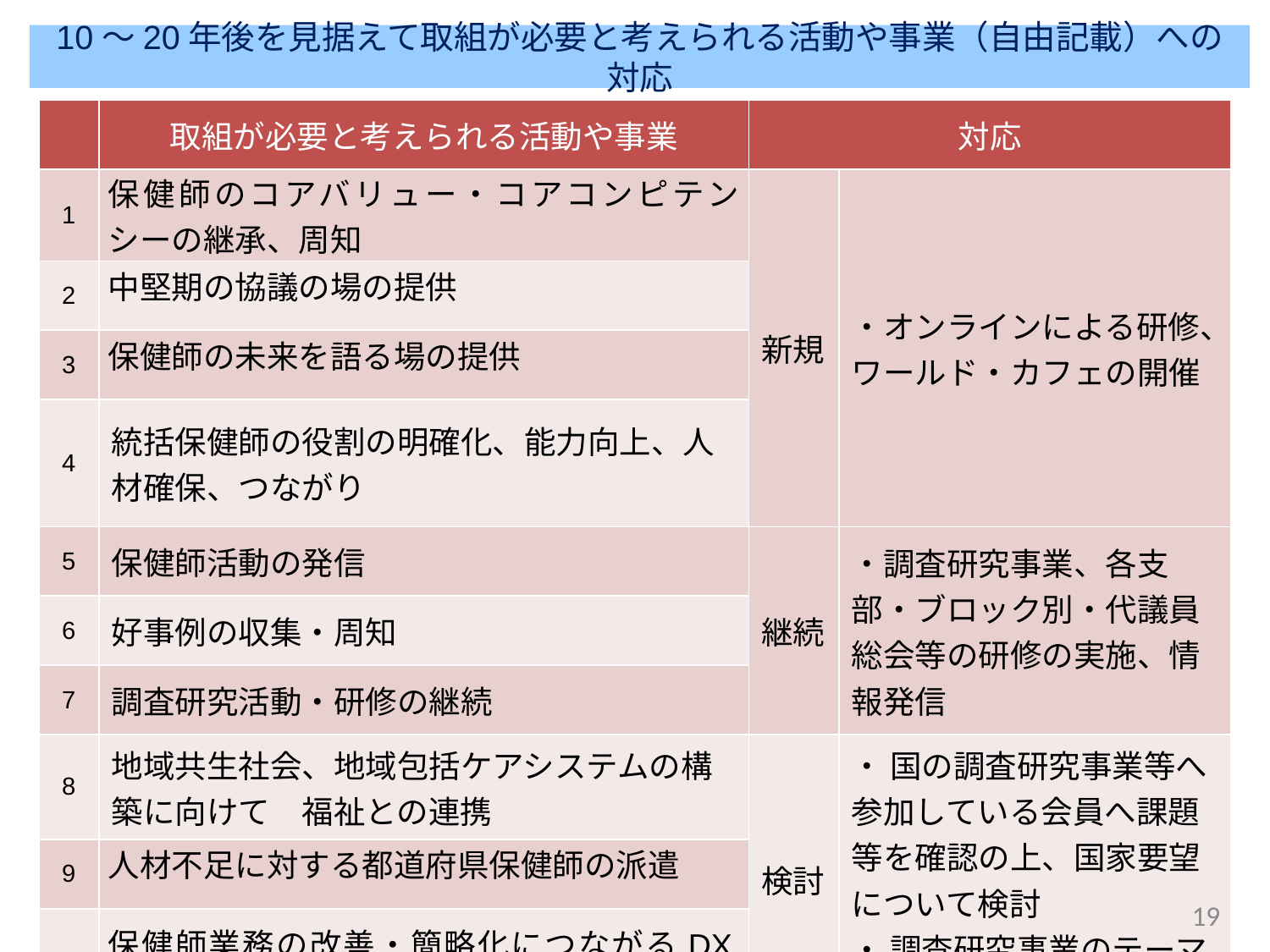

# 10～20年後を見据えて取組が必要と考えられる活動や事業（自由記載）への対応
|  | 取組が必要と考えられる活動や事業 | 対応 |  |
| --- | --- | --- | --- |
| 1 | 保健師のコアバリュー・コアコンピテンシーの継承、周知 | 新規 | ・オンラインによる研修、ワールド・カフェの開催 |
| 2 | 中堅期の協議の場の提供 |  |  |
| 3 | 保健師の未来を語る場の提供 |  |  |
| 4 | 統括保健師の役割の明確化、能力向上、人材確保、つながり |  |  |
| 5 | 保健師活動の発信 | 継続 | ・調査研究事業、各支部・ブロック別・代議員総会等の研修の実施、情報発信 |
| 6 | 好事例の収集・周知 |  |  |
| 7 | 調査研究活動・研修の継続 |  |  |
| 8 | 地域共生社会、地域包括ケアシステムの構築に向けて　福祉との連携 | 検討 | ・ 国の調査研究事業等へ参加している会員へ課題等を確認の上、国家要望について検討 ・ 調査研究事業のテーマに掲げ、実施者を募集 |
| 9 | 人材不足に対する都道府県保健師の派遣 |  |  |
| 10 | 保健師業務の改善・簡略化につながるDXツールの開拓 |  |  |
19